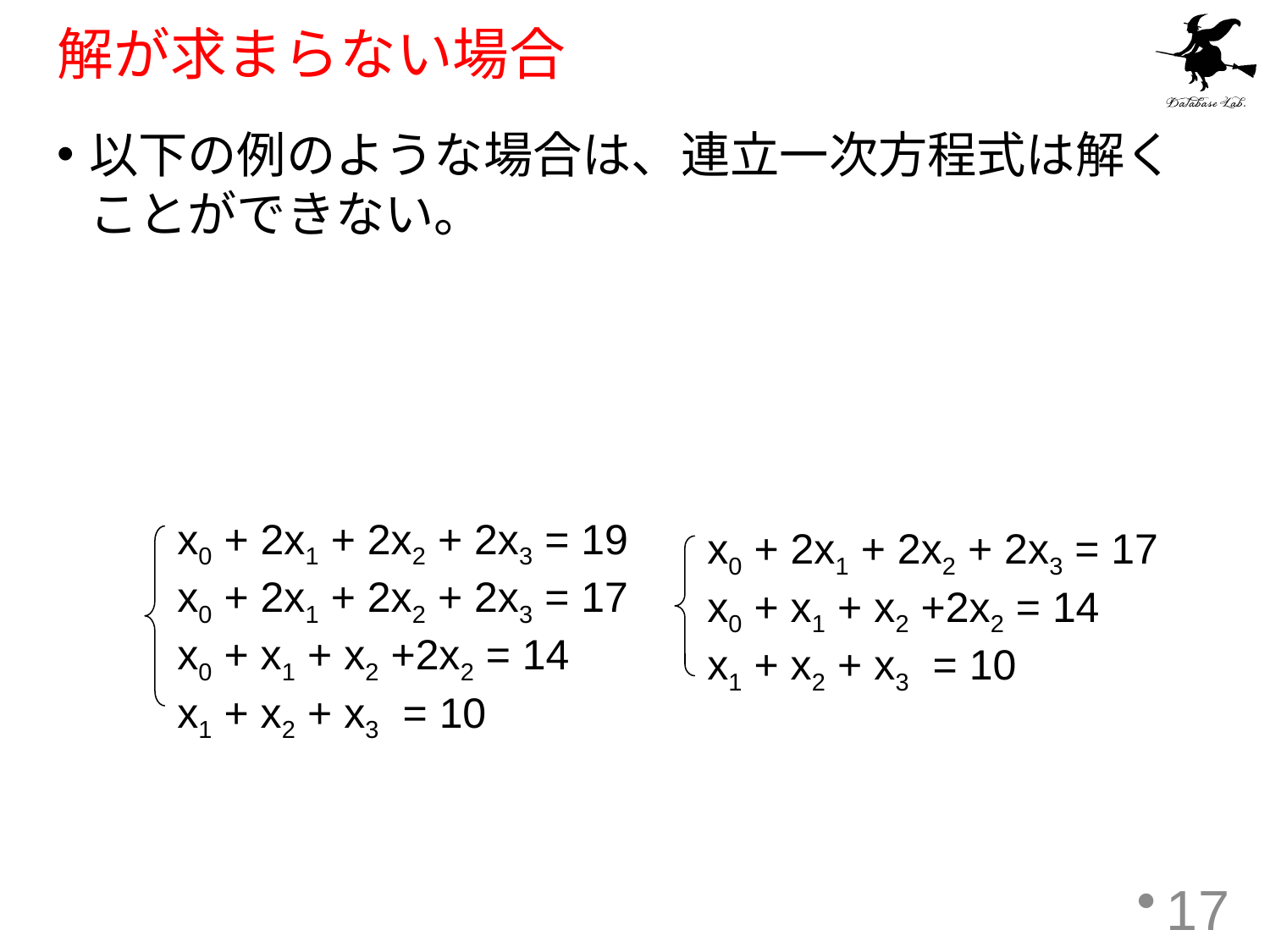

# 解が求まらない場合
以下の例のような場合は、連立一次方程式は解くことができない。
x0 + 2x1 + 2x2 + 2x3 = 19
x0 + 2x1 + 2x2 + 2x3 = 17
x0 + x1 + x2 +2x2 = 14
x1 + x2 + x3  = 10
x0 + 2x1 + 2x2 + 2x3 = 17
x0 + x1 + x2 +2x2 = 14
x1 + x2 + x3  = 10

17